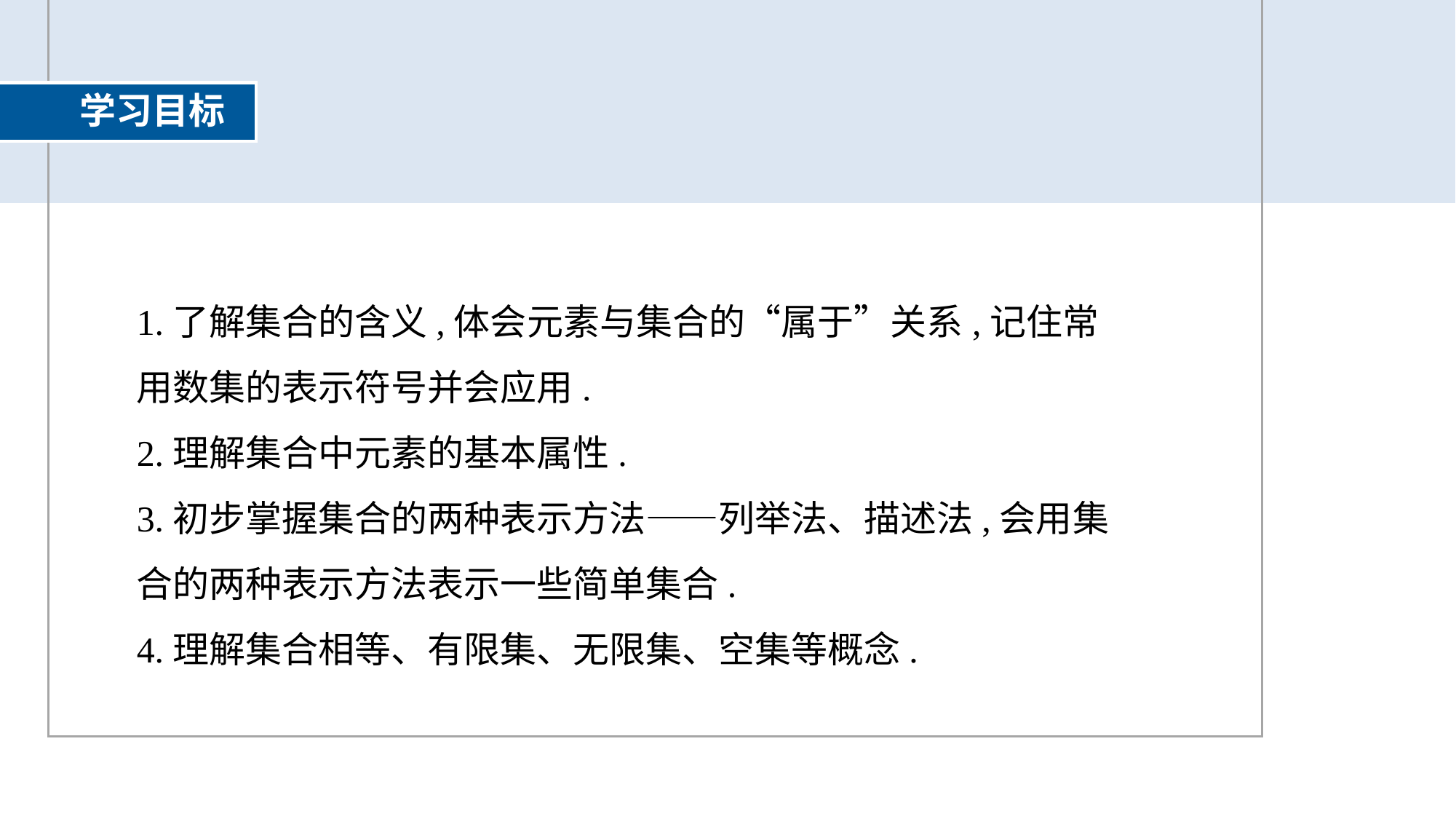

学习目标

1.了解集合的含义,体会元素与集合的“属于”关系,记住常用数集的表示符号并会应用.
2.理解集合中元素的基本属性.
3.初步掌握集合的两种表示方法——列举法、描述法,会用集合的两种表示方法表示一些简单集合.
4.理解集合相等、有限集、无限集、空集等概念.